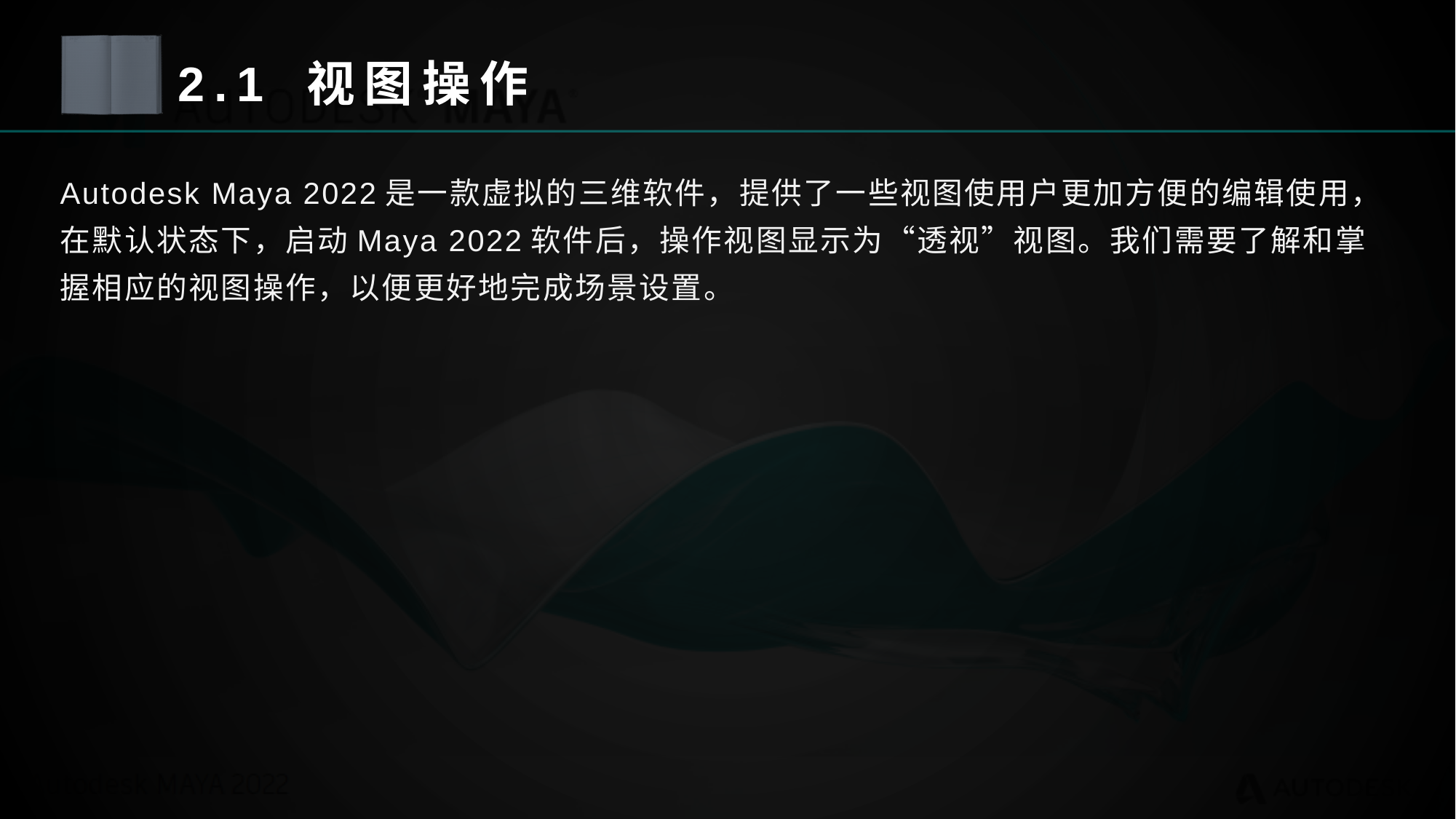

2.1 视图操作
Autodesk Maya 2022是一款虚拟的三维软件，提供了一些视图使用户更加方便的编辑使用，在默认状态下，启动Maya 2022软件后，操作视图显示为“透视”视图。我们需要了解和掌握相应的视图操作，以便更好地完成场景设置。